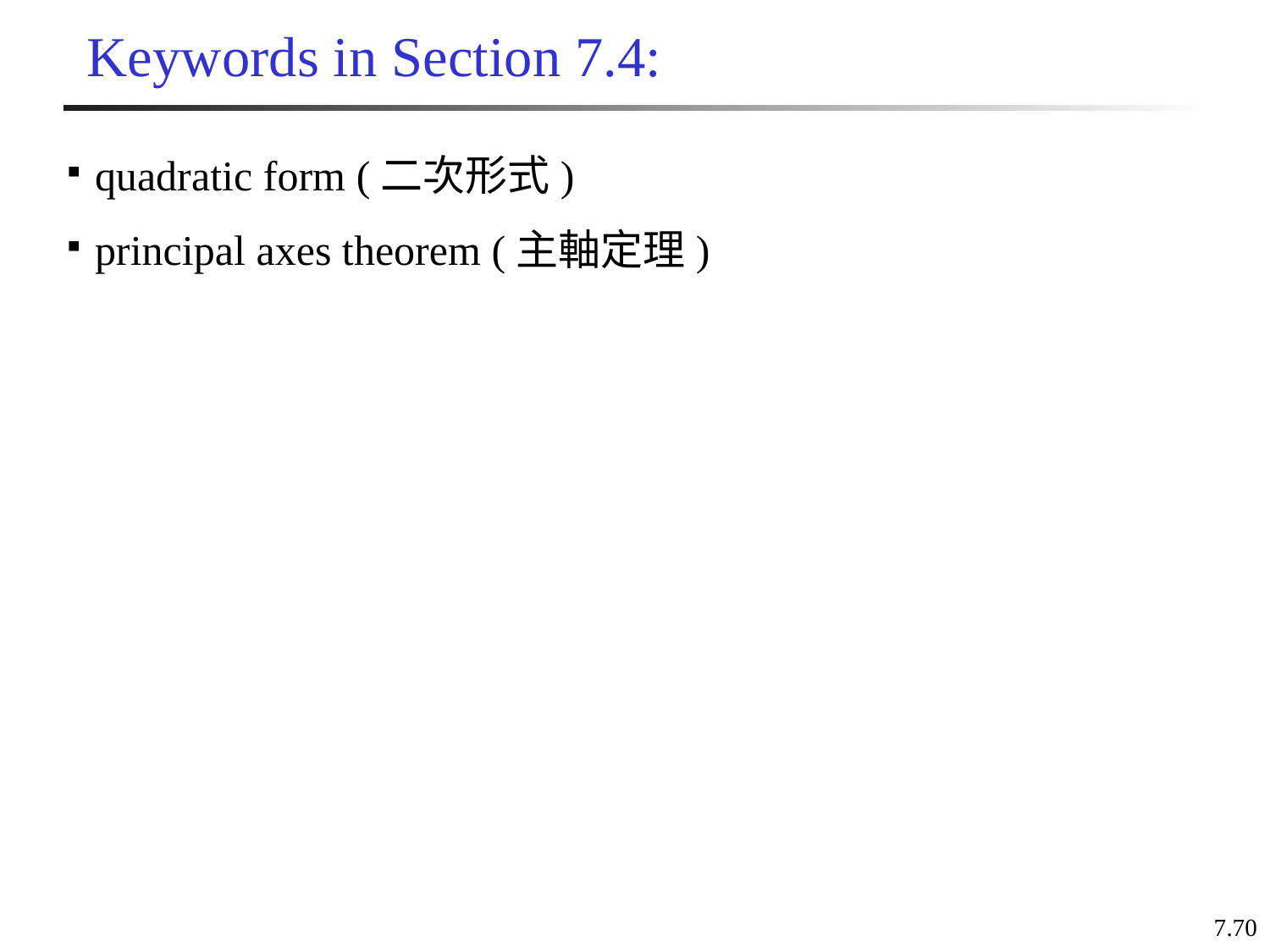

# Keywords in Section 7.4:
quadratic form (二次形式)
principal axes theorem (主軸定理)